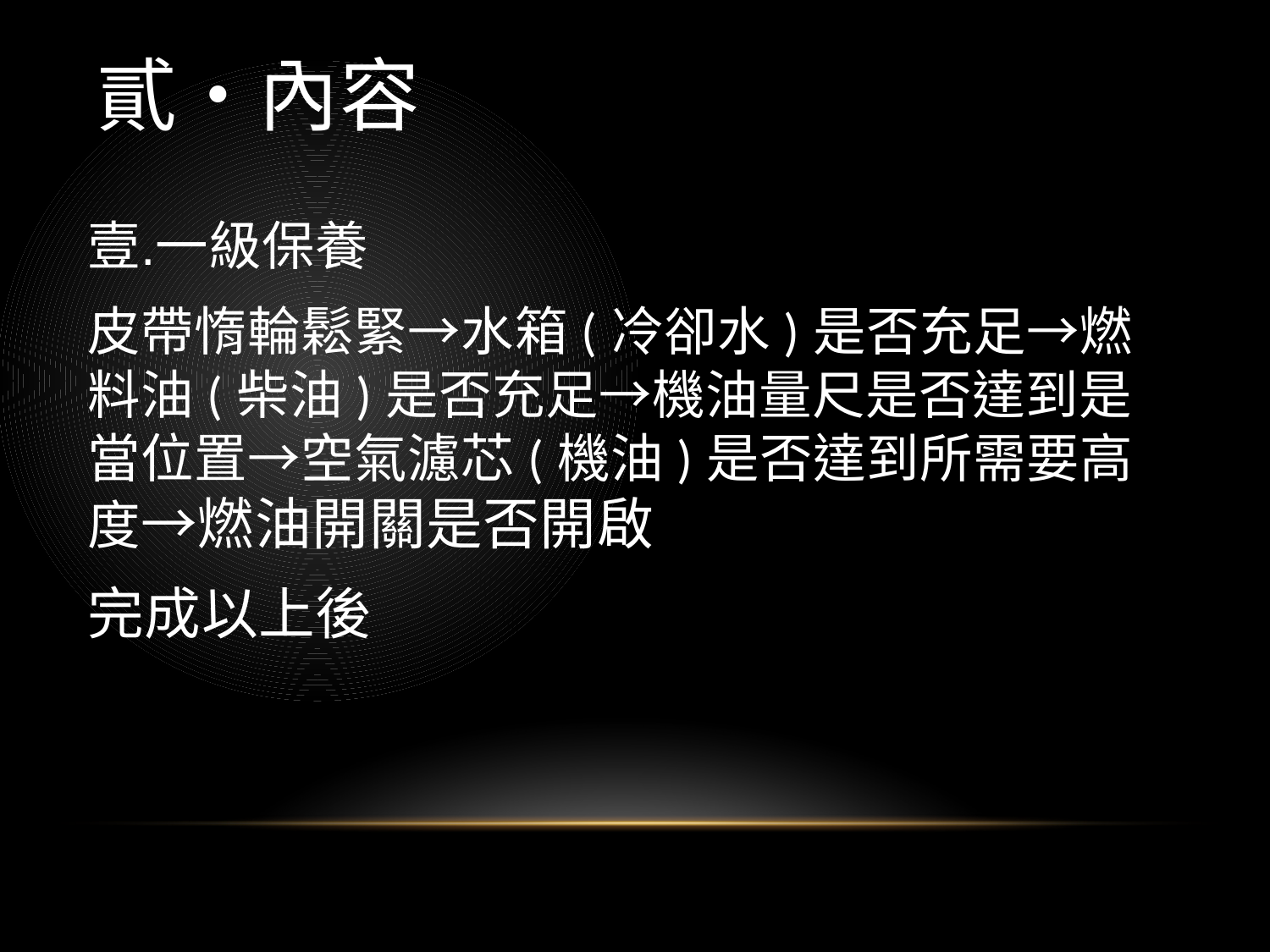

# 貳‧內容
一級保養
皮帶惰輪鬆緊→水箱(冷卻水)是否充足→燃料油(柴油)是否充足→機油量尺是否達到是當位置→空氣濾芯(機油)是否達到所需要高度→燃油開關是否開啟
完成以上後